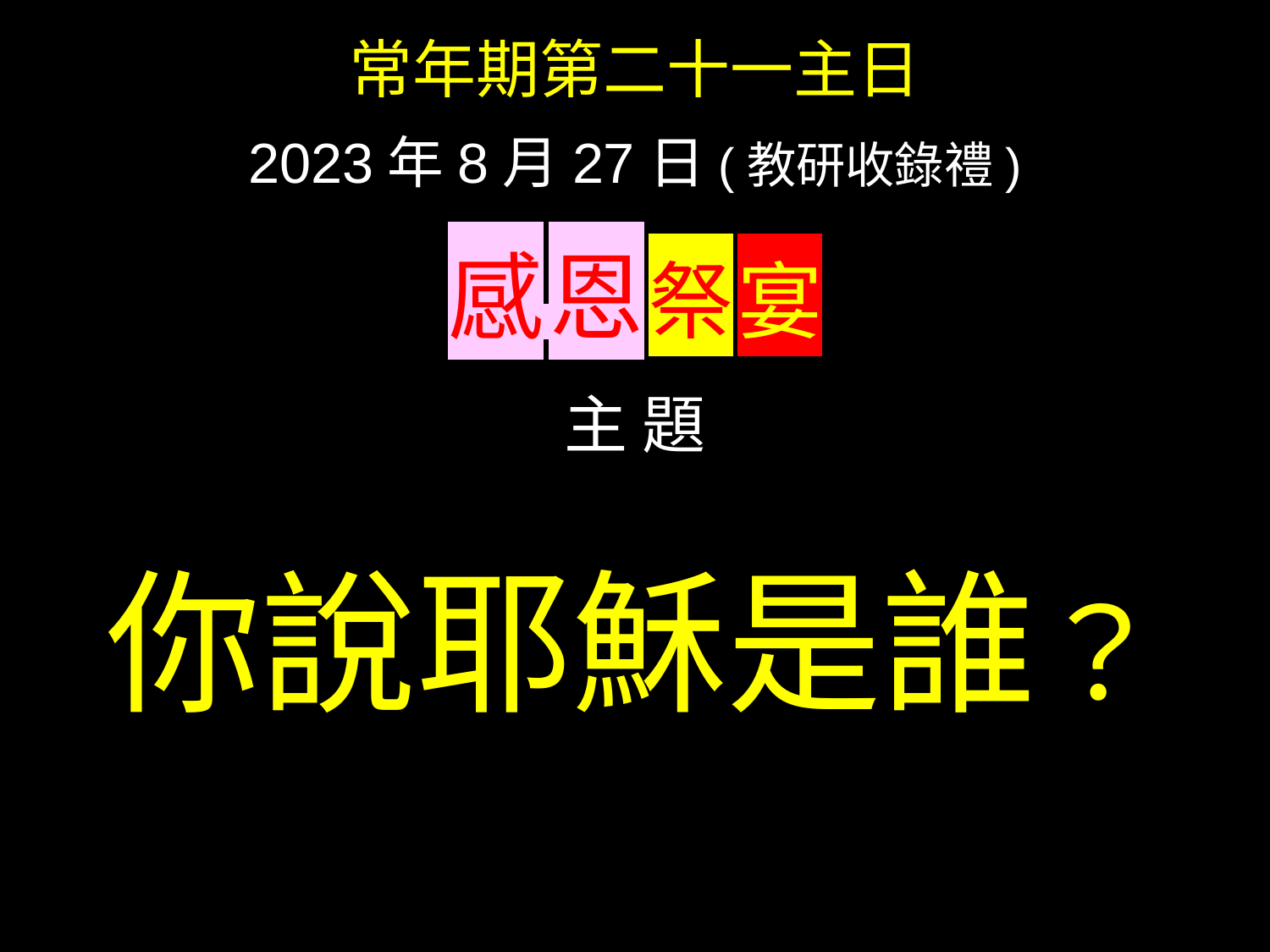

常年期第二十一主日
2023年8月27日(教研收錄禮)
感 恩 祭 宴

主 題

你說耶穌是誰？